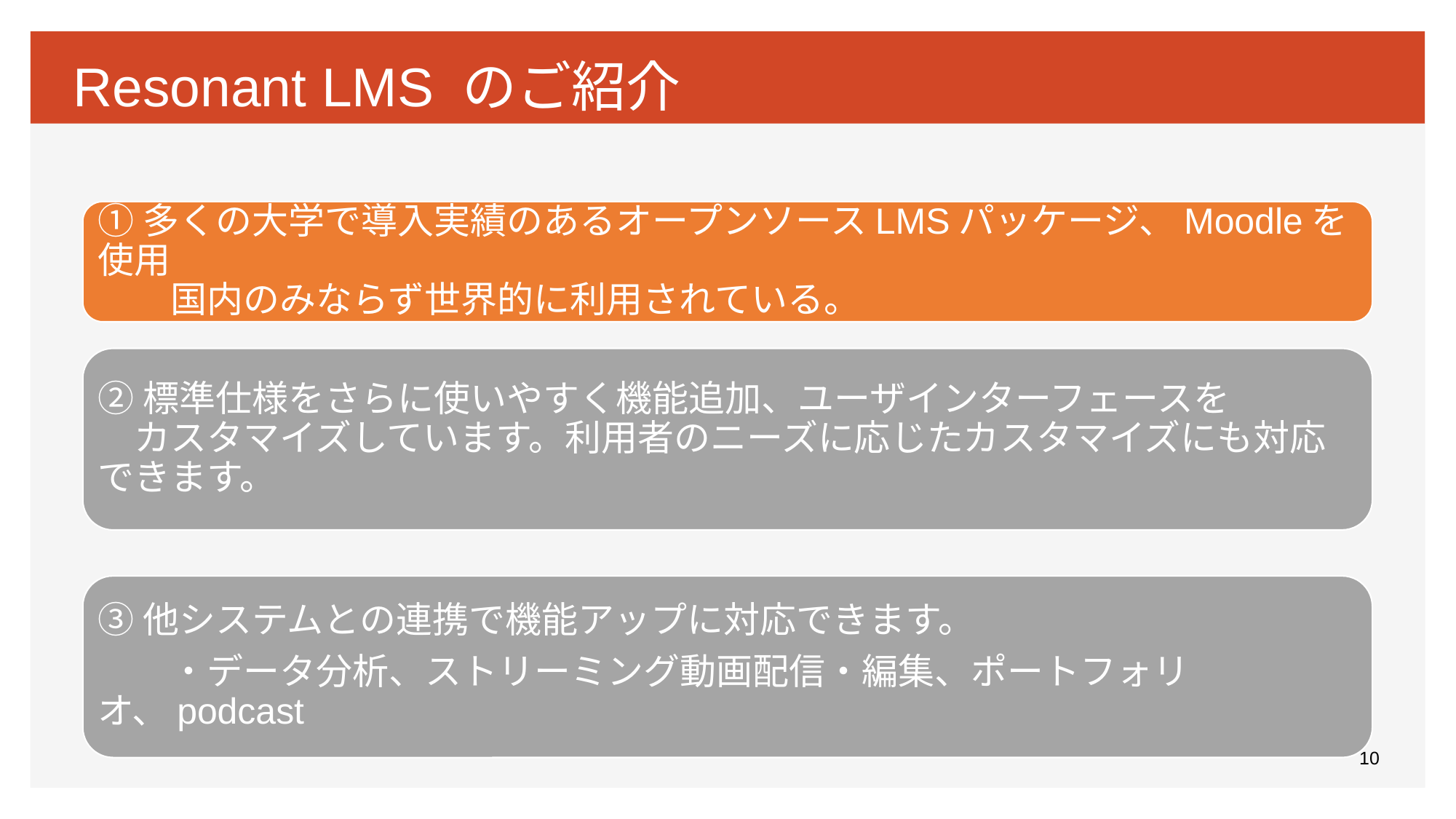

# Resonant LMS のご紹介

①多くの大学で導入実績のあるオープンソースLMSパッケージ、Moodleを使用
　　国内のみならず世界的に利用されている。

②標準仕様をさらに使いやすく機能追加、ユーザインターフェースを
　カスタマイズしています。利用者のニーズに応じたカスタマイズにも対応できます。

③他システムとの連携で機能アップに対応できます。
　　・データ分析、ストリーミング動画配信・編集、ポートフォリオ、podcast
10